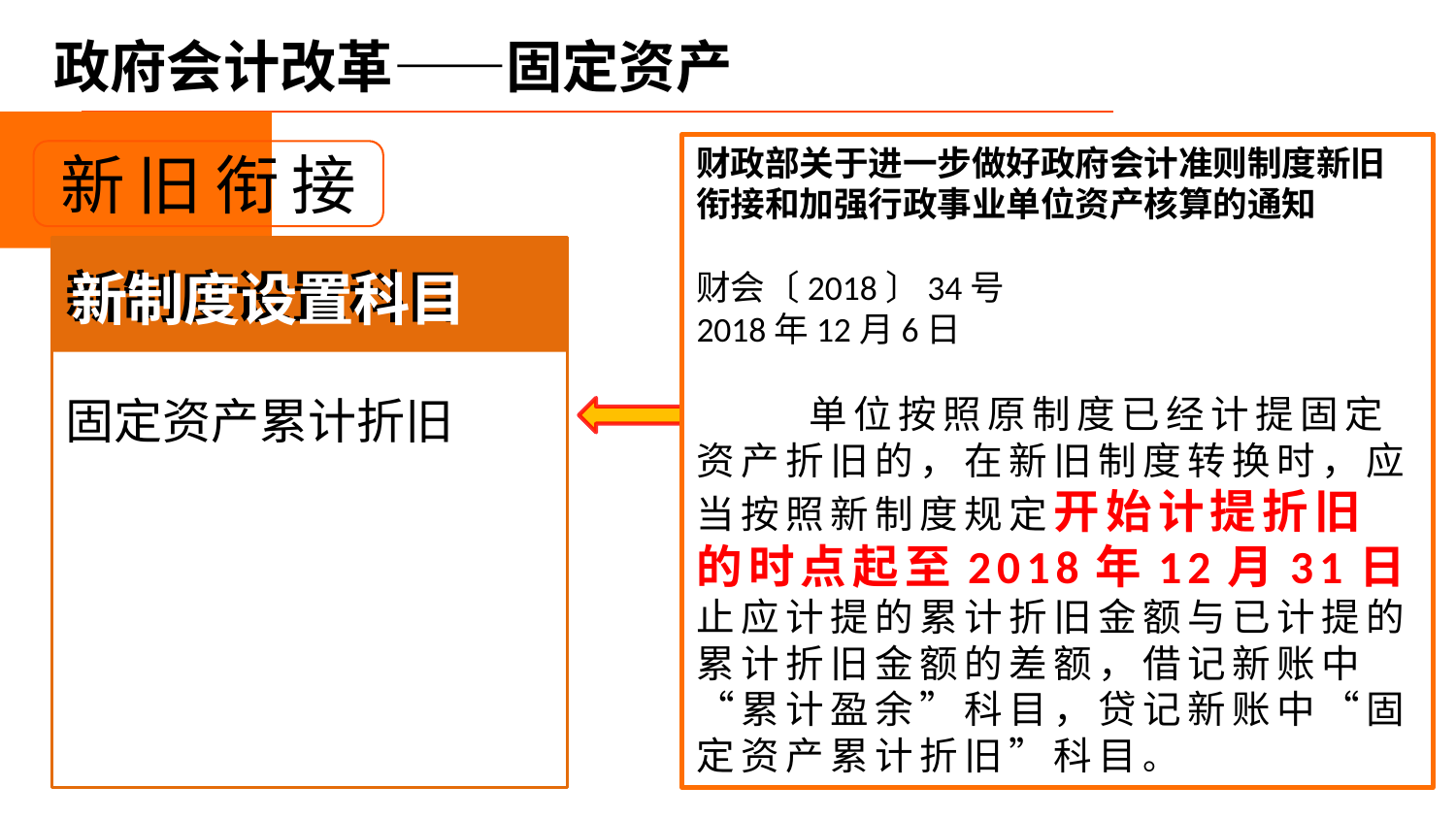

# 政府会计改革——固定资产

财政部关于进一步做好政府会计准则制度新旧衔接和加强行政事业单位资产核算的通知

财会〔2018〕34号
2018年12月6日

       单位按照原制度已经计提固定资产折旧的，在新旧制度转换时，应当按照新制度规定开始计提折旧的时点起至2018年12月31日止应计提的累计折旧金额与已计提的累计折旧金额的差额，借记新账中“累计盈余”科目，贷记新账中“固定资产累计折旧”科目。
新旧衔接

累计折旧——固定资产
累计折旧

原账设置科目
新制度设置科目

固定资产累计折旧
原账设置科目
新制度设置科目